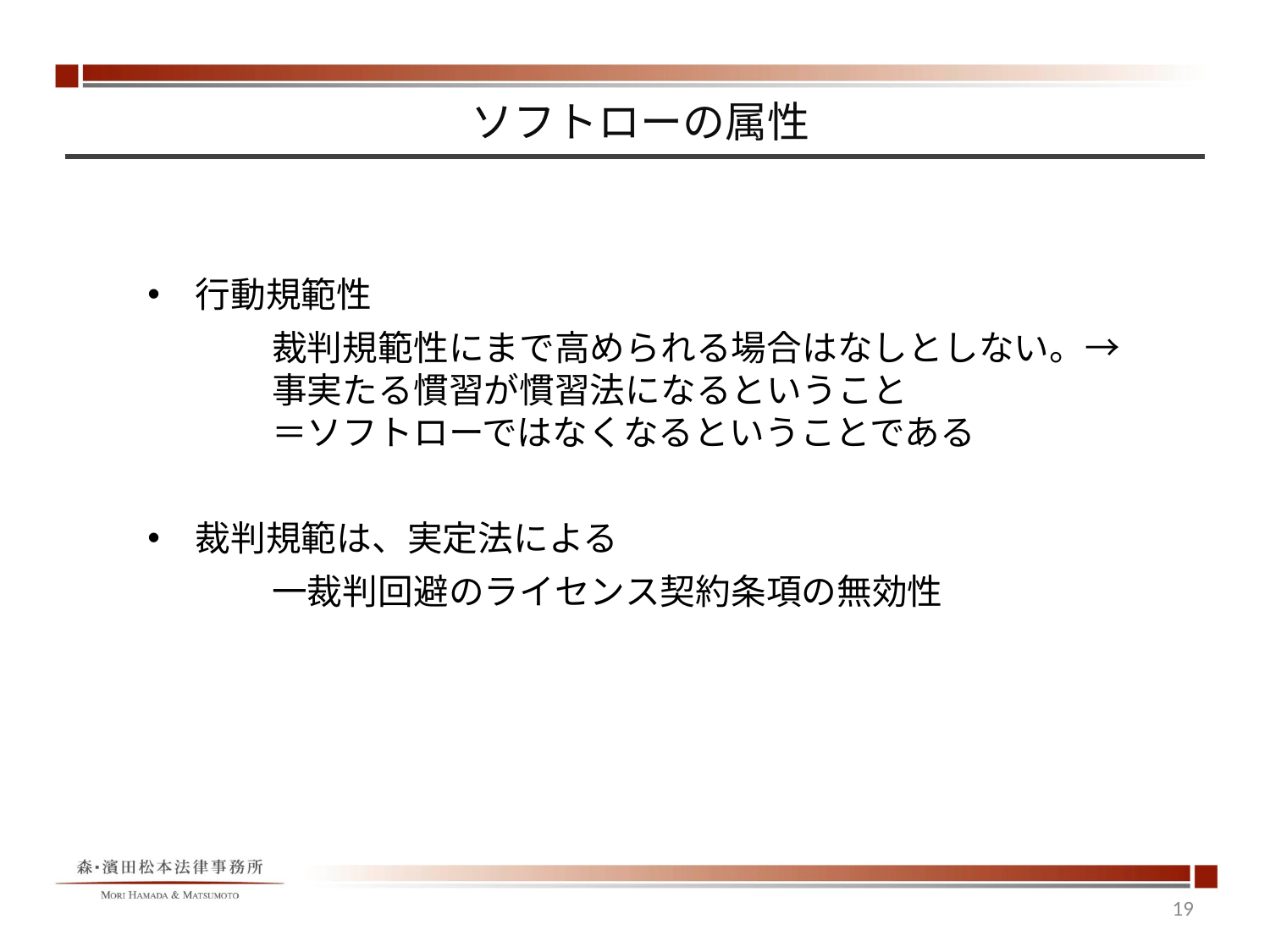

# ソフトローの属性
行動規範性
裁判規範性にまで高められる場合はなしとしない。→事実たる慣習が慣習法になるということ
＝ソフトローではなくなるということである

裁判規範は、実定法による
一裁判回避のライセンス契約条項の無効性
19